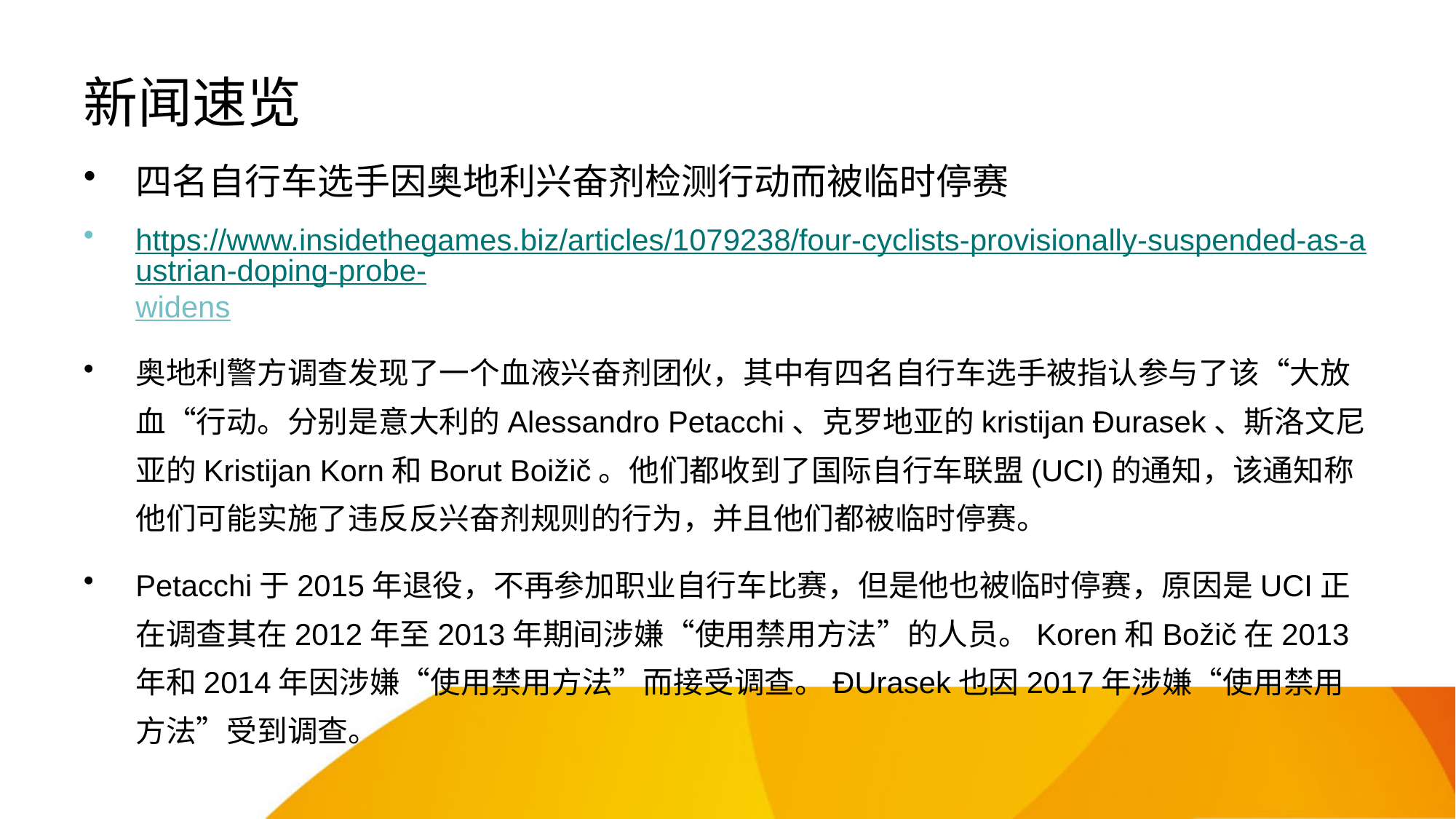

# 新闻速览
四名自行车选手因奥地利兴奋剂检测行动而被临时停赛
https://www.insidethegames.biz/articles/1079238/four-cyclists-provisionally-suspended-as-austrian-doping-probe-widens
奥地利警方调查发现了一个血液兴奋剂团伙，其中有四名自行车选手被指认参与了该“大放血“行动。分别是意大利的Alessandro Petacchi、克罗地亚的kristijan Đurasek、斯洛文尼亚的Kristijan Korn和Borut Boižič。他们都收到了国际自行车联盟(UCI)的通知，该通知称他们可能实施了违反反兴奋剂规则的行为，并且他们都被临时停赛。
Petacchi于2015年退役，不再参加职业自行车比赛，但是他也被临时停赛，原因是UCI正在调查其在2012年至2013年期间涉嫌“使用禁用方法”的人员。Koren和Božič在2013年和2014年因涉嫌“使用禁用方法”而接受调查。ĐUrasek也因2017年涉嫌“使用禁用方法”受到调查。